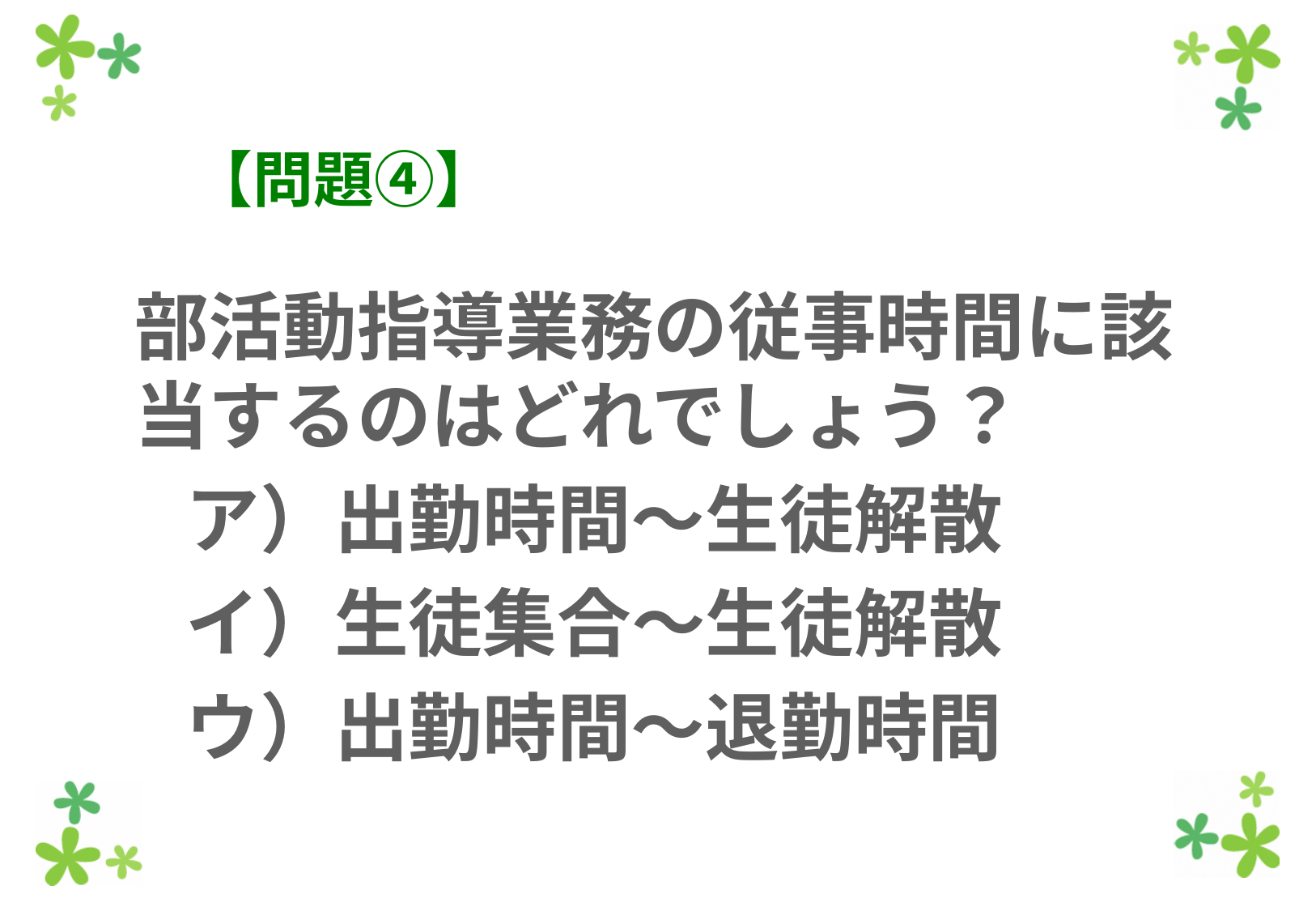

# 【問題④】
部活動指導業務の従事時間に該当するのはどれでしょう？
  ア）出勤時間～生徒解散
  イ）生徒集合～生徒解散
  ウ）出勤時間～退勤時間